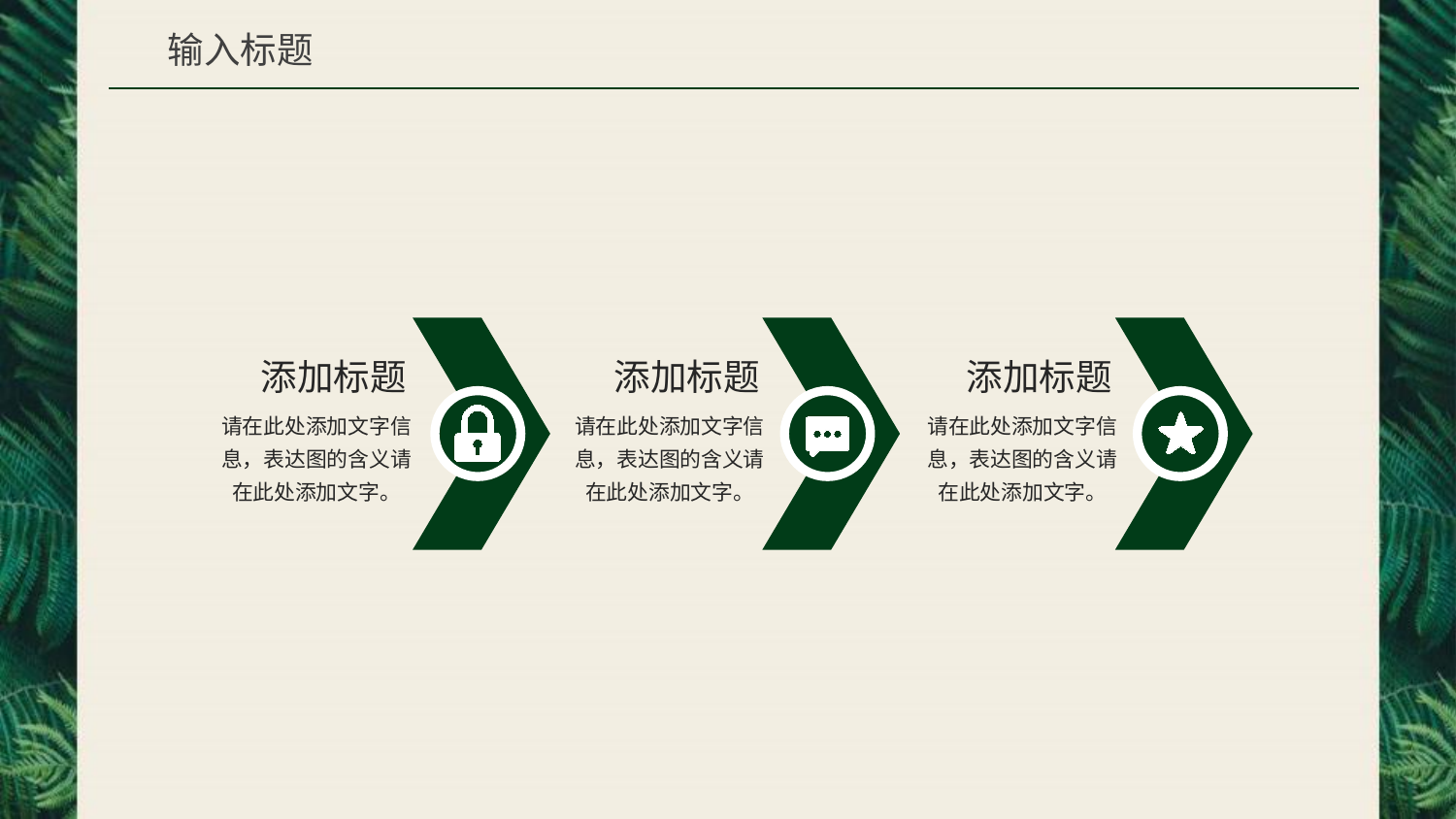

输入标题

添加标题
添加标题
添加标题

请在此处添加文字信息，表达图的含义请在此处添加文字。

请在此处添加文字信息，表达图的含义请在此处添加文字。

请在此处添加文字信息，表达图的含义请在此处添加文字。